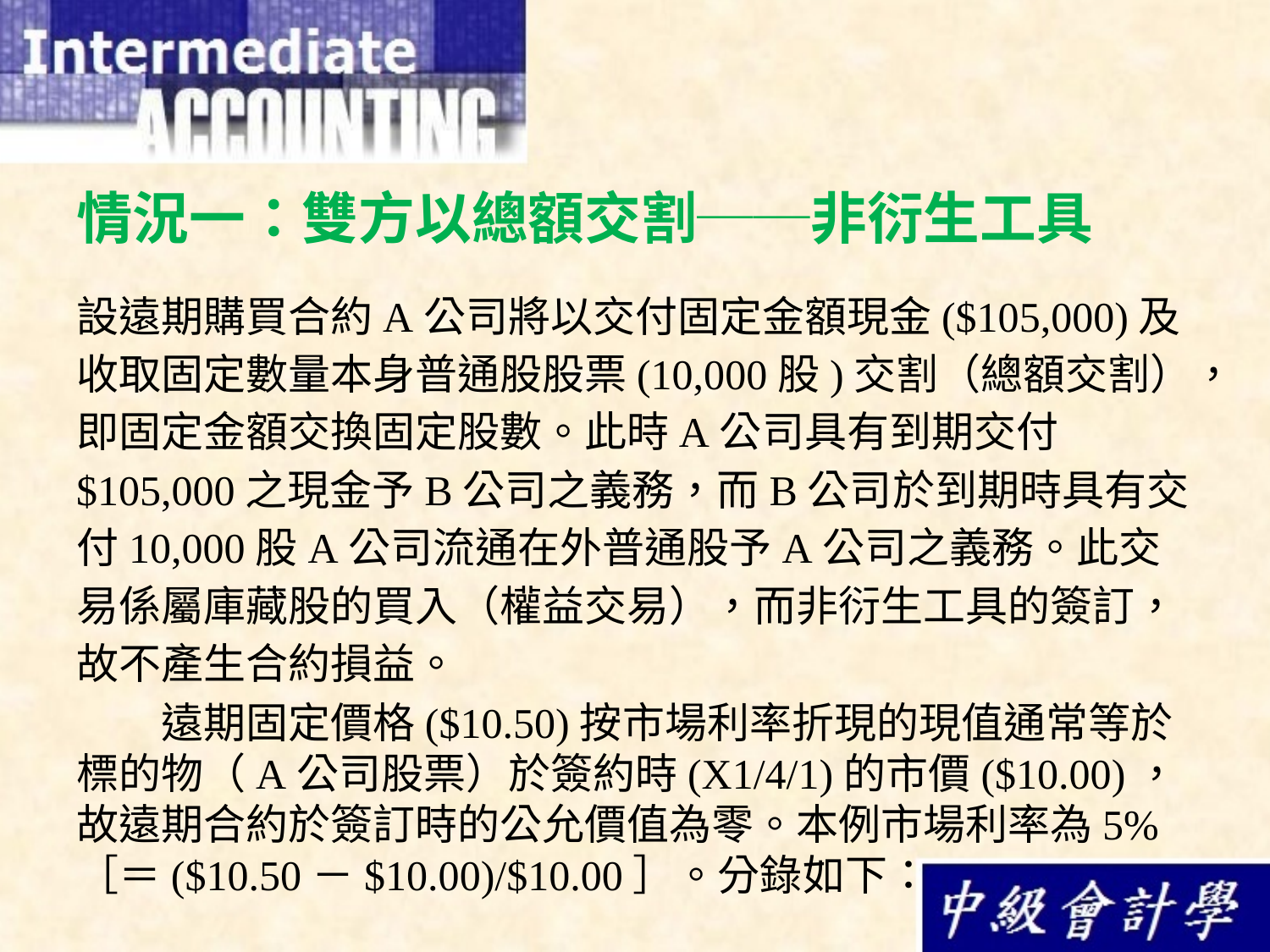

# 情況一：雙方以總額交割──非衍生工具
設遠期購買合約A公司將以交付固定金額現金($105,000)及收取固定數量本身普通股股票(10,000股)交割（總額交割），即固定金額交換固定股數。此時A公司具有到期交付$105,000之現金予B公司之義務，而B公司於到期時具有交付10,000股A公司流通在外普通股予A公司之義務。此交易係屬庫藏股的買入（權益交易），而非衍生工具的簽訂，故不產生合約損益。
　　遠期固定價格($10.50)按市場利率折現的現值通常等於標的物（A公司股票）於簽約時(X1/4/1)的市價($10.00)，故遠期合約於簽訂時的公允價值為零。本例市場利率為5%［＝($10.50－$10.00)/$10.00］。分錄如下：